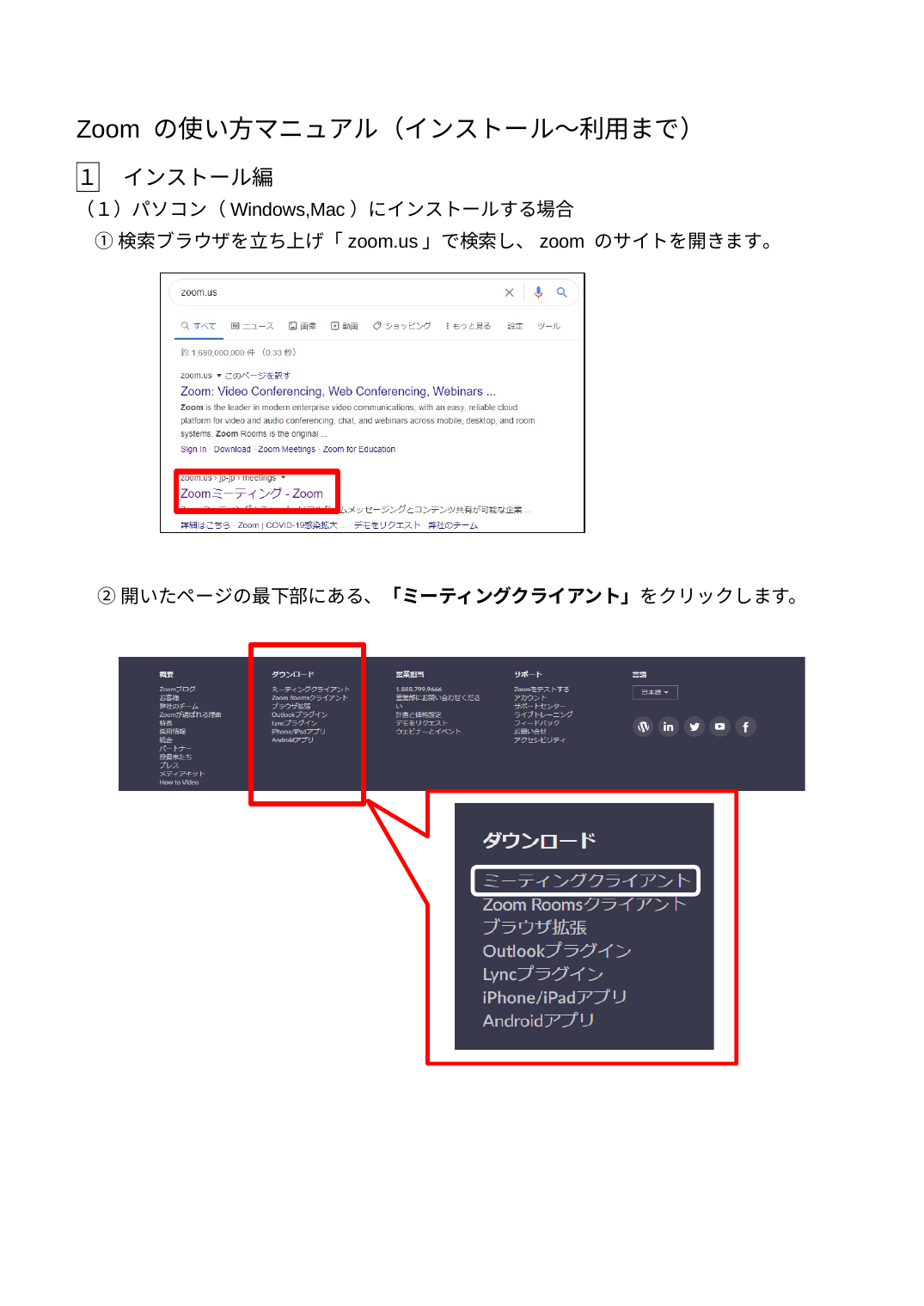

Zoom の使い方マニュアル（インストール～利用まで）
１	インストール編
（１）パソコン（Windows,Mac）にインストールする場合
①検索ブラウザを立ち上げ「zoom.us」で検索し、zoom のサイトを開きます。

②開いたページの最下部にある、「ミーティングクライアント」をクリックします。